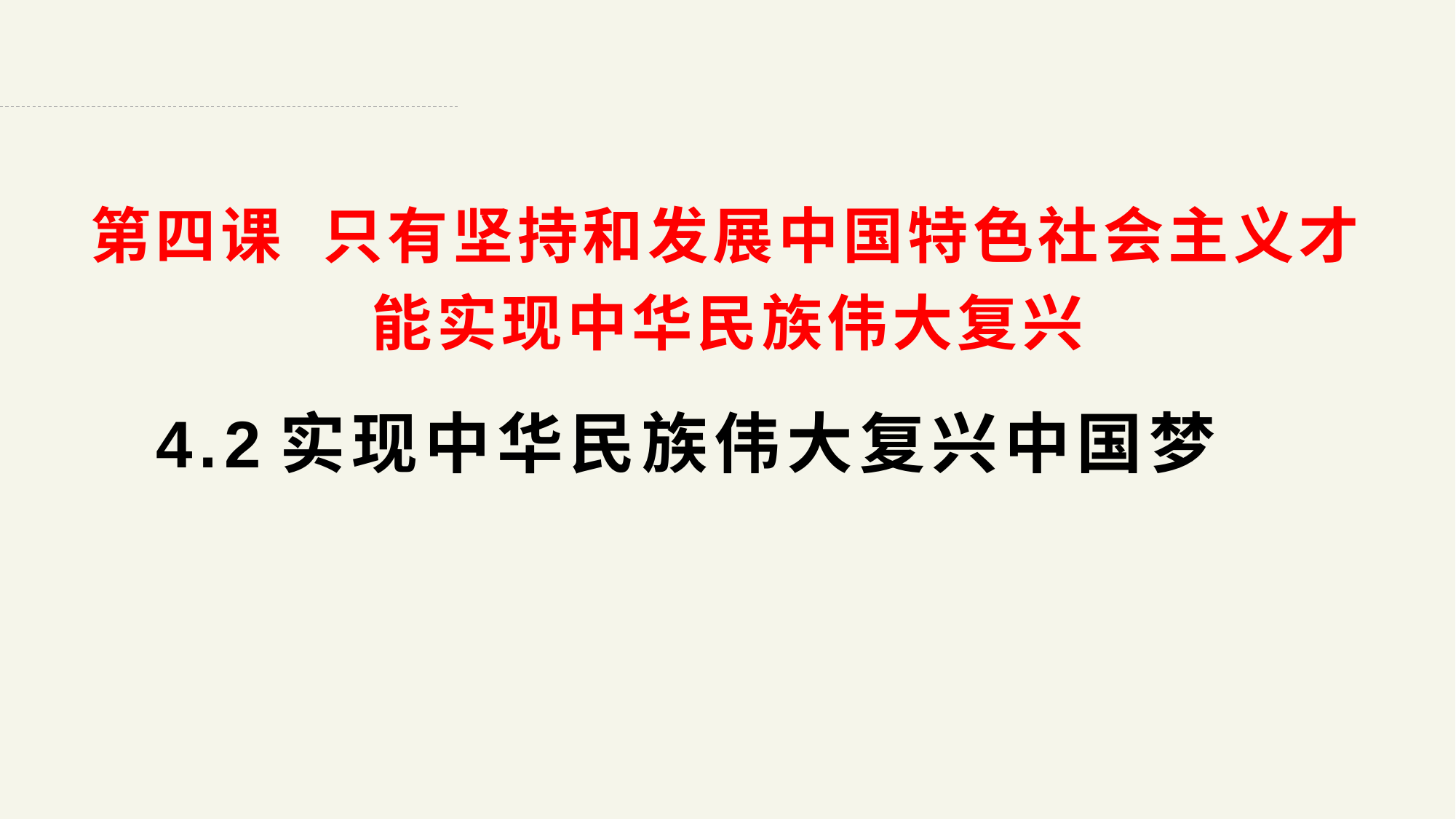

第四课  只有坚持和发展中国特色社会主义才能实现中华民族伟大复兴
4.2实现中华民族伟大复兴中国梦